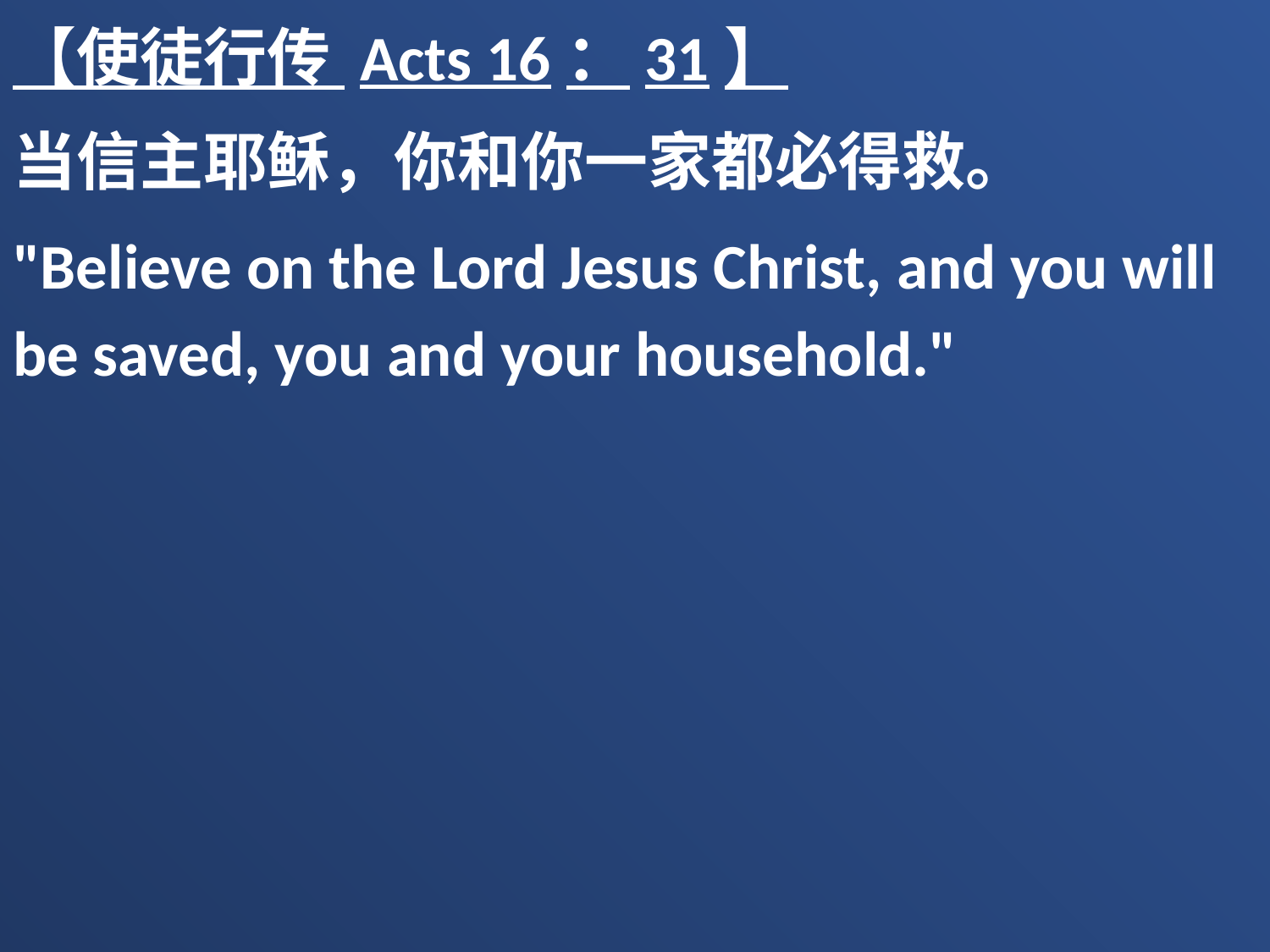

【使徒行传 Acts 16：31】
当信主耶稣，你和你一家都必得救。
"Believe on the Lord Jesus Christ, and you will be saved, you and your household."